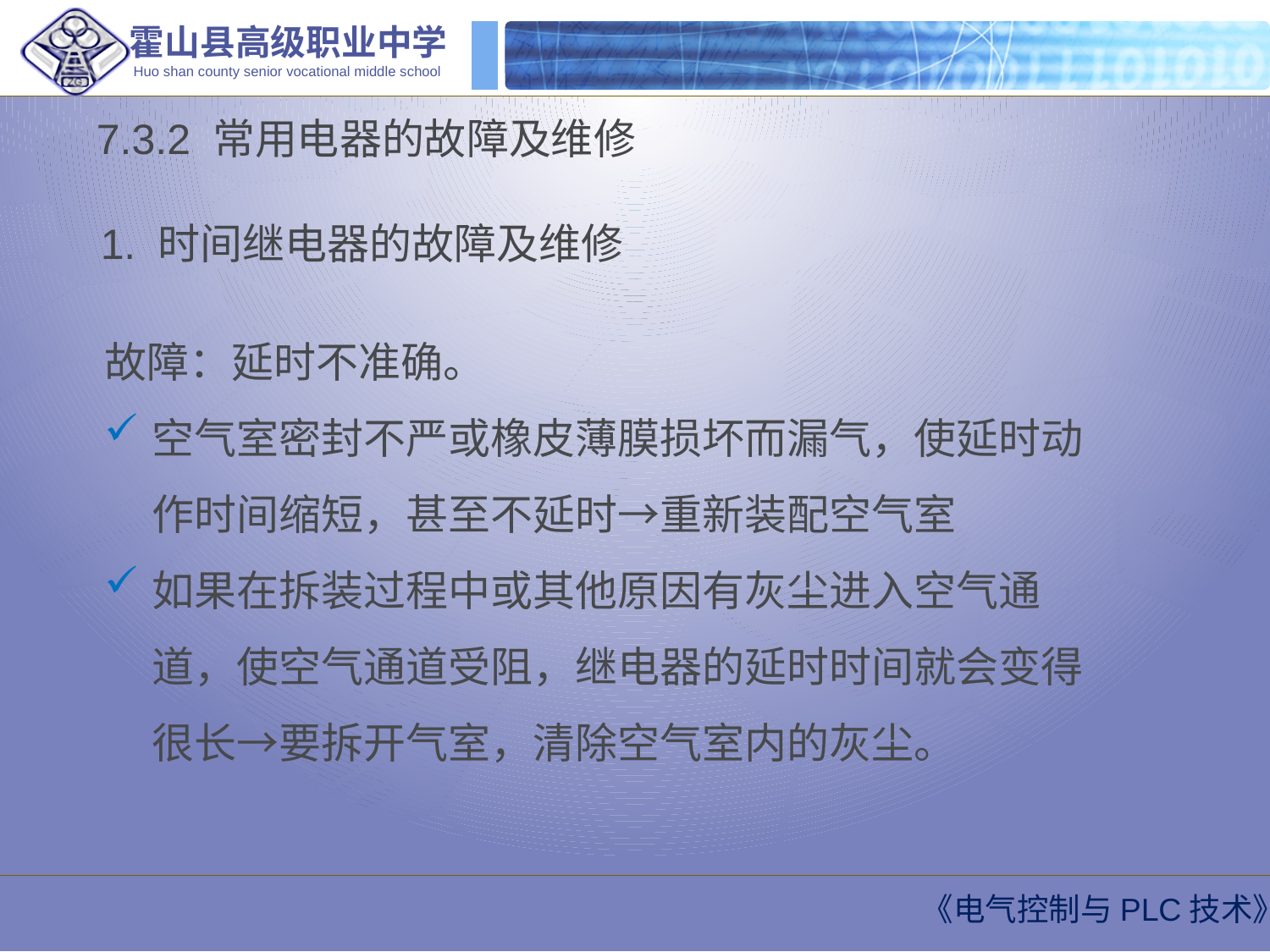

7.3.2 常用电器的故障及维修
1. 时间继电器的故障及维修

故障：延时不准确。
空气室密封不严或橡皮薄膜损坏而漏气，使延时动作时间缩短，甚至不延时→重新装配空气室
如果在拆装过程中或其他原因有灰尘进入空气通道，使空气通道受阻，继电器的延时时间就会变得很长→要拆开气室，清除空气室内的灰尘。